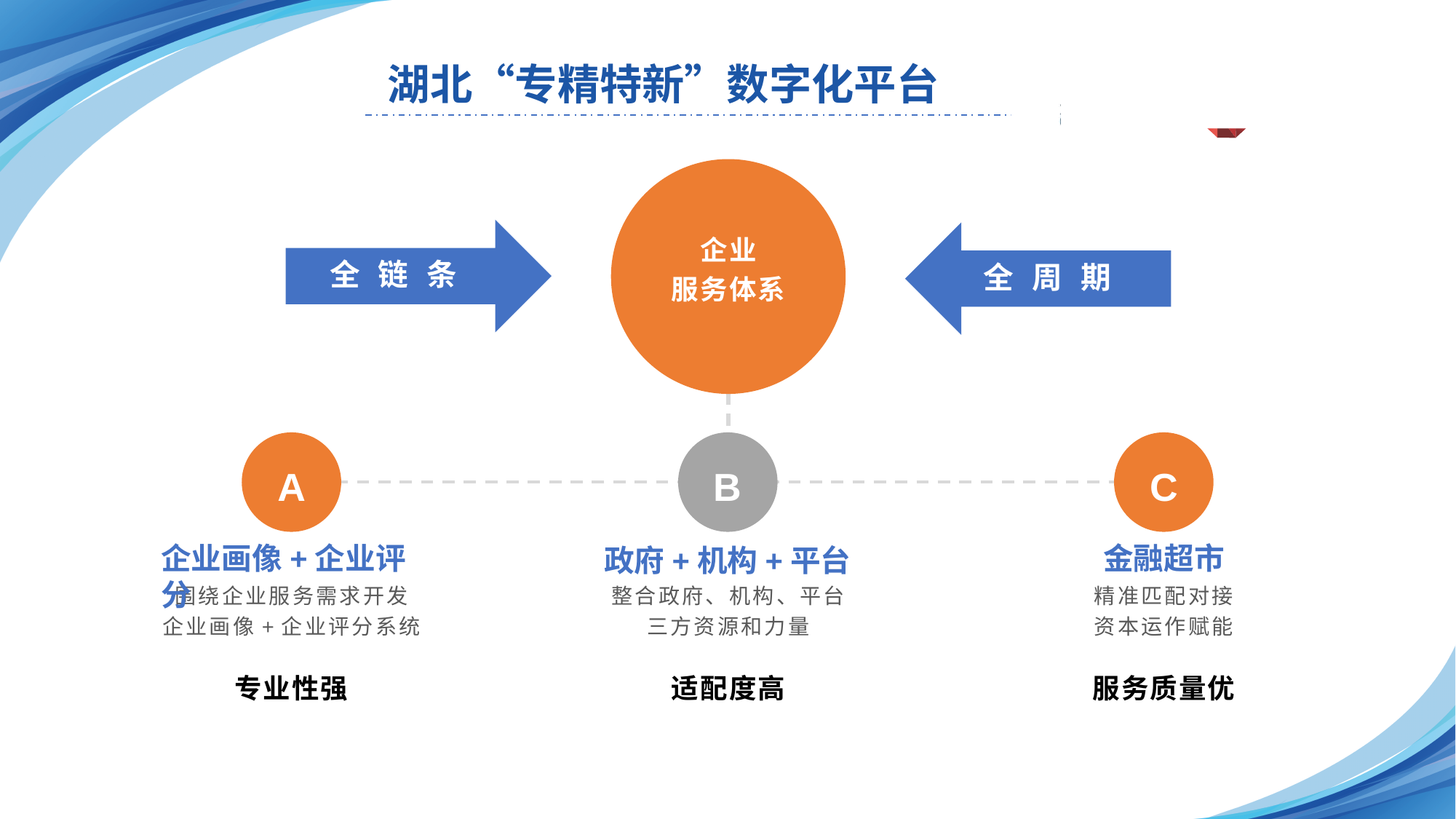

湖北“专精特新”数字化平台

企业
服务体系

全  链  条
全  周  期

A
B
C
企业画像+企业评分
金融超市
政府+机构+平台
围绕企业服务需求开发
企业画像+企业评分系统
整合政府、机构、平台
三方资源和力量

精准匹配对接
资本运作赋能

专业性强
适配度高
服务质量优